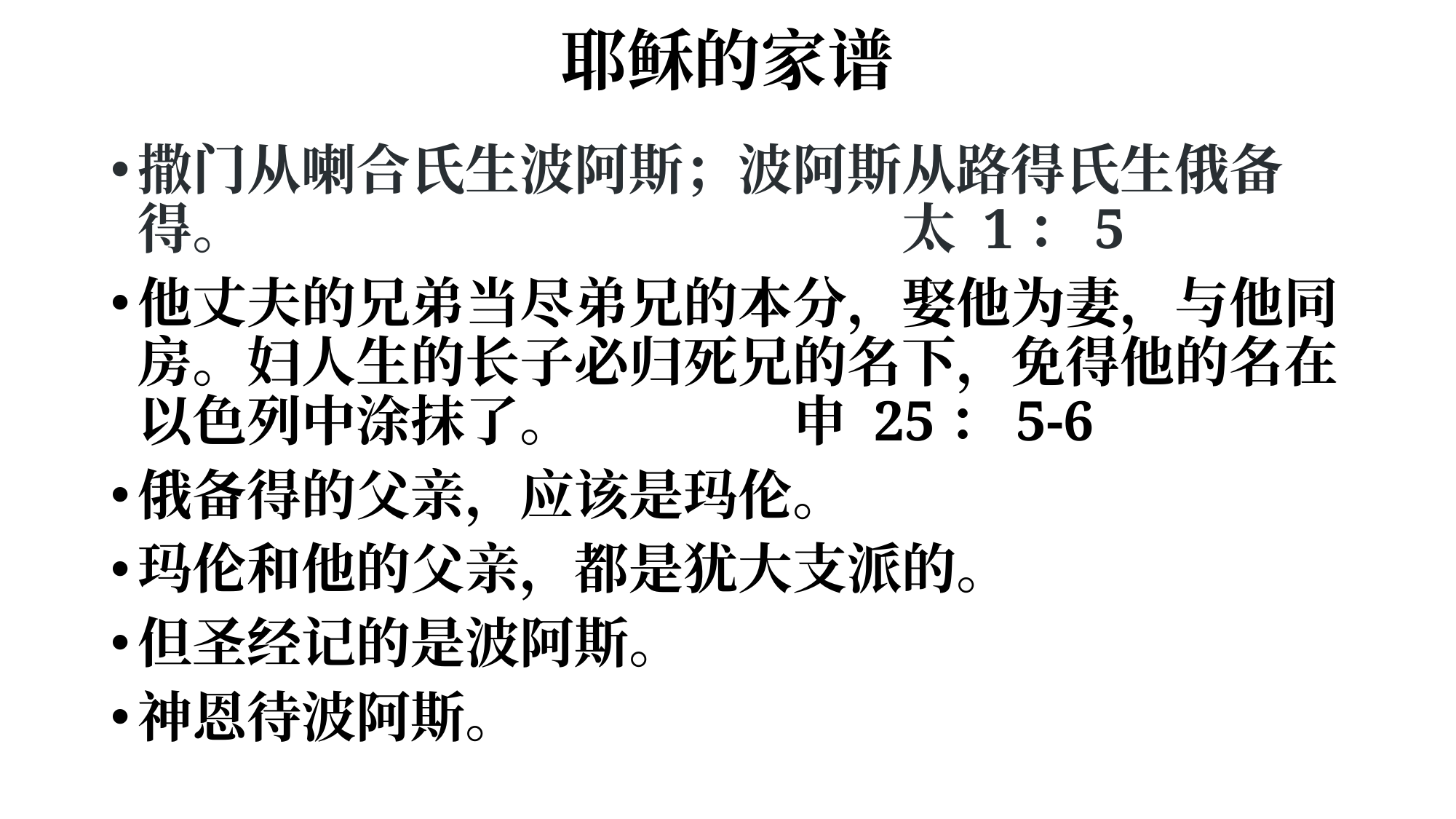

# 耶稣的家谱
撒门从喇合氏生波阿斯；波阿斯从路得氏生俄备得。						太 1：5
他丈夫的兄弟当尽弟兄的本分，娶他为妻，与他同房。妇人生的长子必归死兄的名下，免得他的名在以色列中涂抹了。		申 25：5-6
俄备得的父亲，应该是玛伦。
玛伦和他的父亲，都是犹大支派的。
但圣经记的是波阿斯。
神恩待波阿斯。